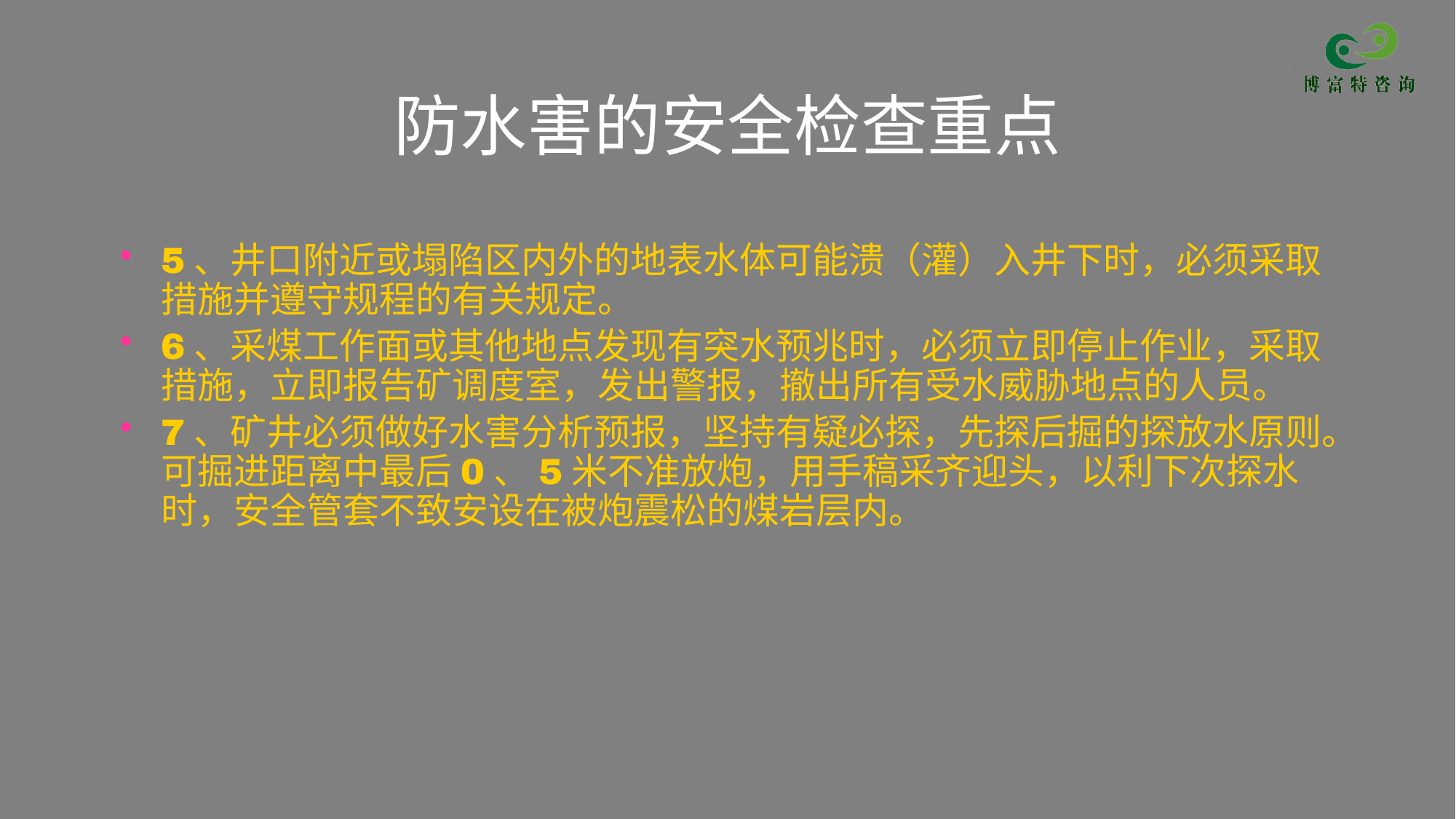

# 防水害的安全检查重点
5、井口附近或塌陷区内外的地表水体可能溃（灌）入井下时，必须采取措施并遵守规程的有关规定。
6、采煤工作面或其他地点发现有突水预兆时，必须立即停止作业，采取措施，立即报告矿调度室，发出警报，撤出所有受水威胁地点的人员。
7、矿井必须做好水害分析预报，坚持有疑必探，先探后掘的探放水原则。可掘进距离中最后0、5米不准放炮，用手稿采齐迎头，以利下次探水时，安全管套不致安设在被炮震松的煤岩层内。